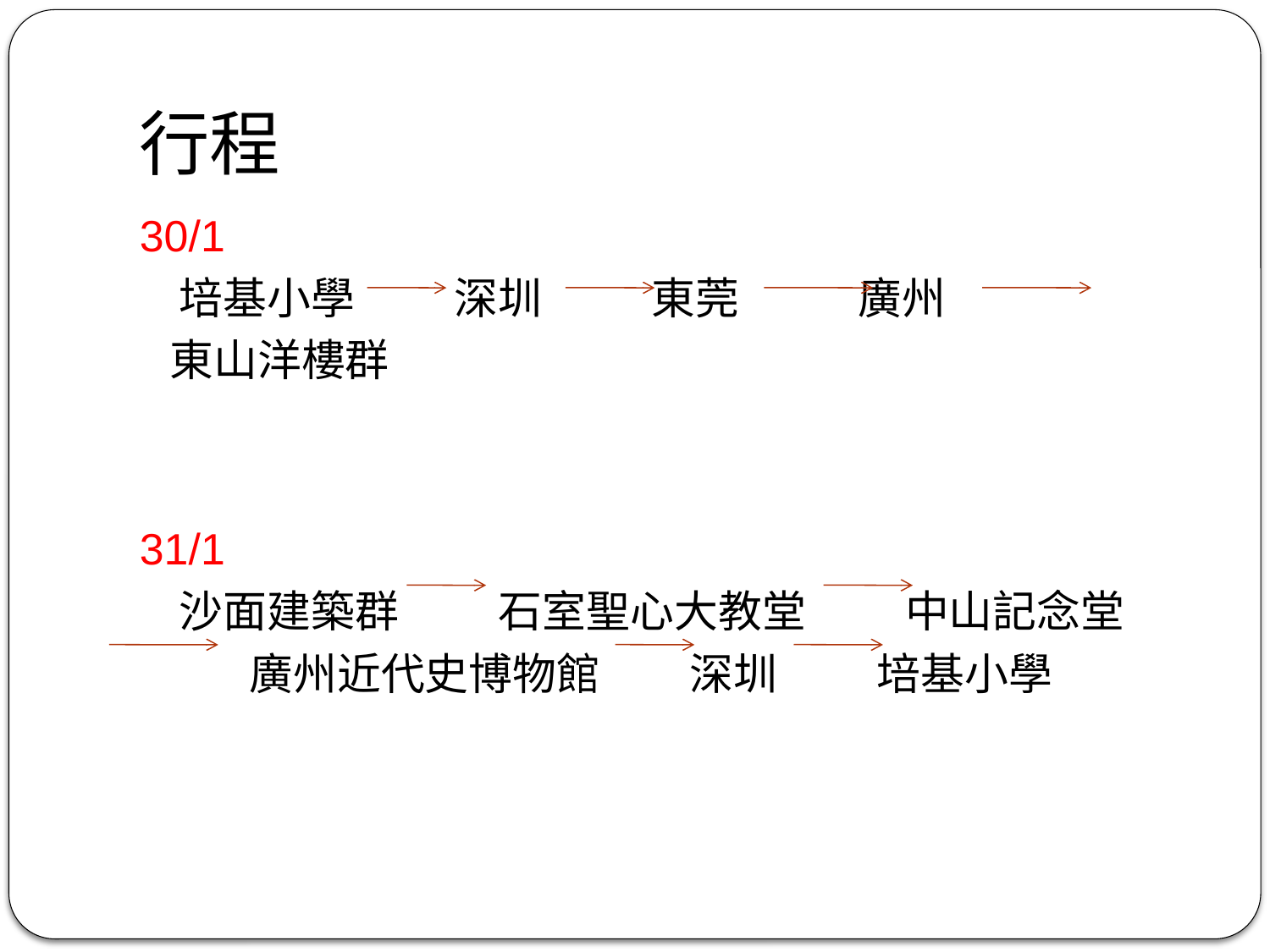

# 行程
30/1
   培基小學          深圳           東莞            廣州
  東山洋樓群

31/1
   沙面建築群          石室聖心大教堂          中山記念堂
          廣州近代史博物館         深圳          培基小學